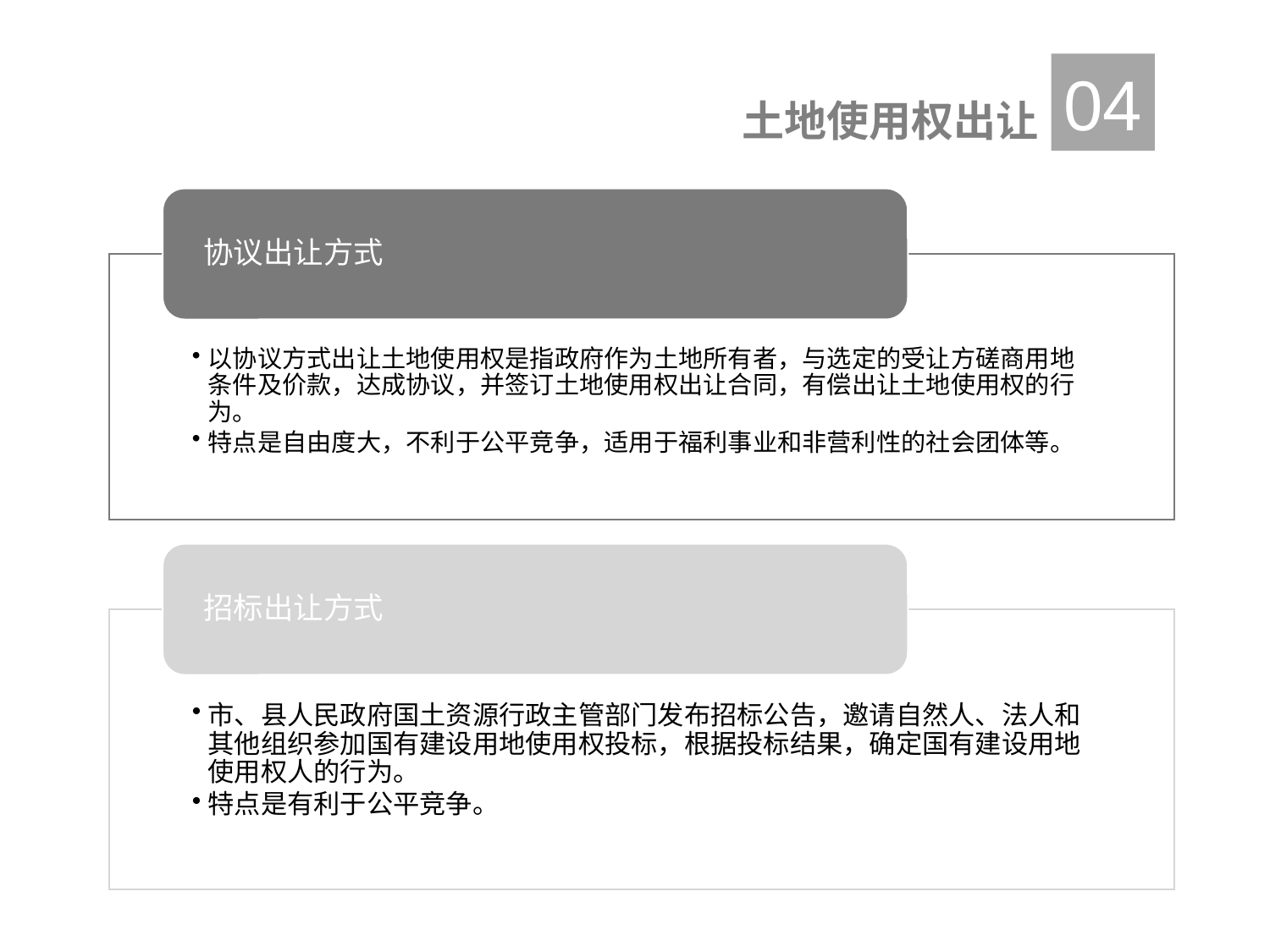

04
土地使用权出让
以协议方式出让土地使用权是指政府作为土地所有者，与选定的受让方磋商用地条件及价款，达成协议，并签订土地使用权出让合同，有偿出让土地使用权的行为。
特点是自由度大，不利于公平竞争，适用于福利事业和非营利性的社会团体等。
协议出让方式
市、县人民政府国土资源行政主管部门发布招标公告，邀请自然人、法人和其他组织参加国有建设用地使用权投标，根据投标结果，确定国有建设用地使用权人的行为。
特点是有利于公平竞争。
招标出让方式